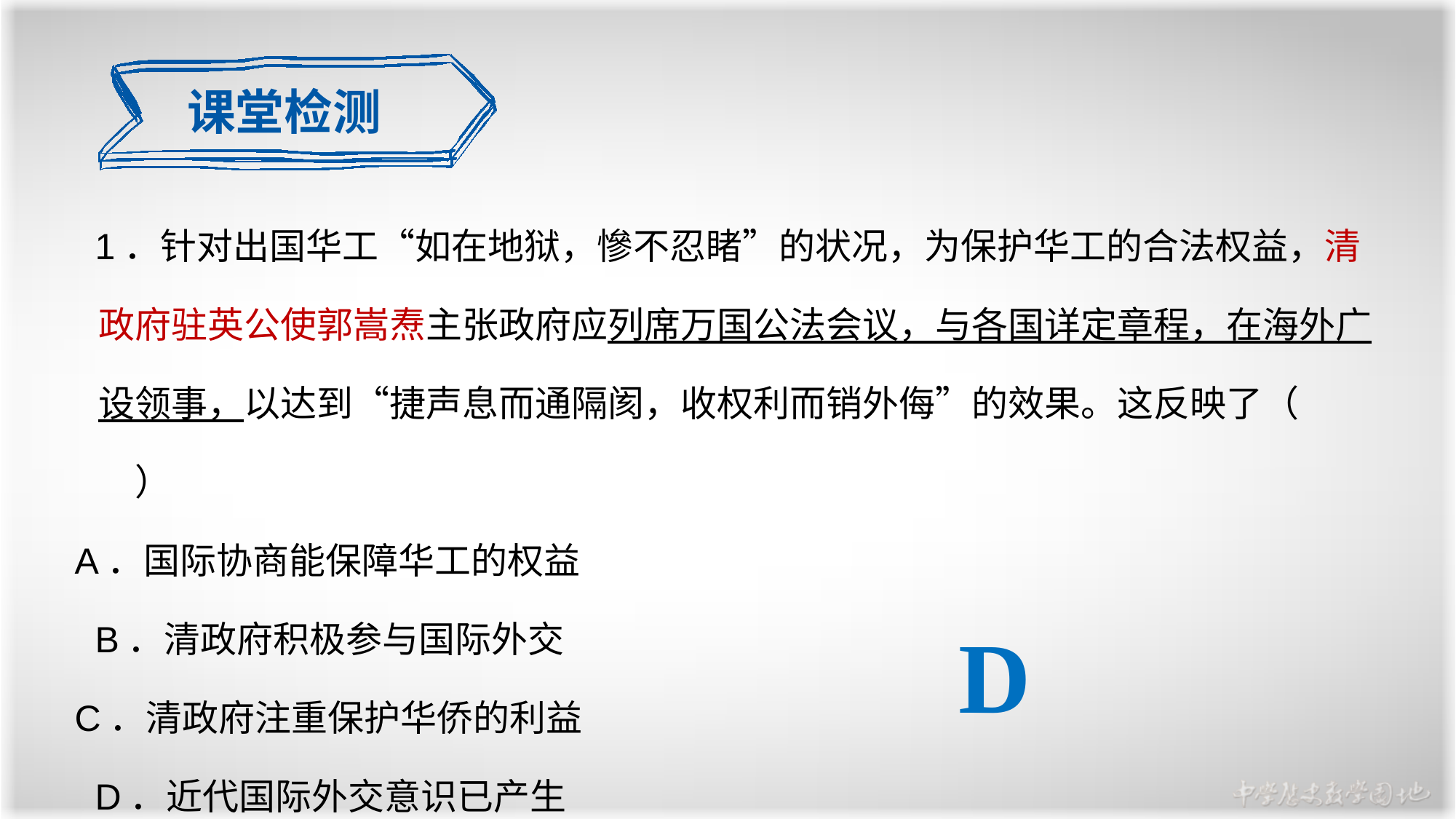

课堂检测
  1．针对出国华工“如在地狱，慘不忍睹”的状况，为保护华工的合法权益，清政府驻英公使郭嵩焘主张政府应列席万国公法会议，与各国详定章程，在海外广设领事，以达到“捷声息而通隔阂，收权利而销外侮”的效果。这反映了（　　）
A．国际协商能保障华工的权益
  B．清政府积极参与国际外交
C．清政府注重保护华侨的利益
  D．近代国际外交意识已产生
D